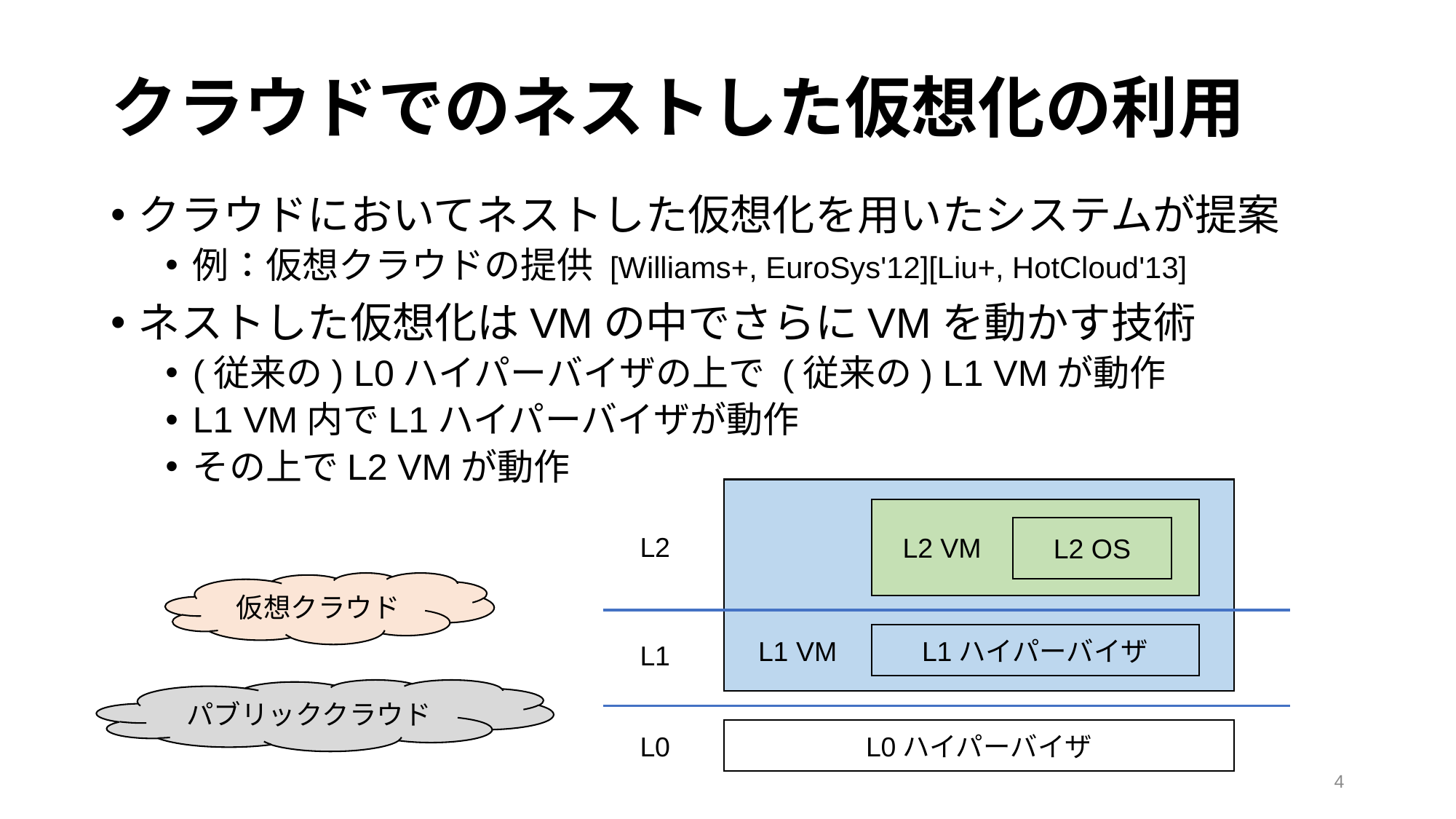

# クラウドでのネストした仮想化の利用
クラウドにおいてネストした仮想化を用いたシステムが提案
例：仮想クラウドの提供 [Williams+, EuroSys'12][Liu+, HotCloud'13]
ネストした仮想化はVMの中でさらにVMを動かす技術
(従来の) L0ハイパーバイザの上で (従来の) L1 VMが動作
L1 VM内でL1ハイパーバイザが動作
その上でL2 VMが動作

L2 OS
L2
L2 VM
仮想クラウド
L1ハイパーバイザ
L1 VM
L1
パブリッククラウド
L0ハイパーバイザ
L0
4